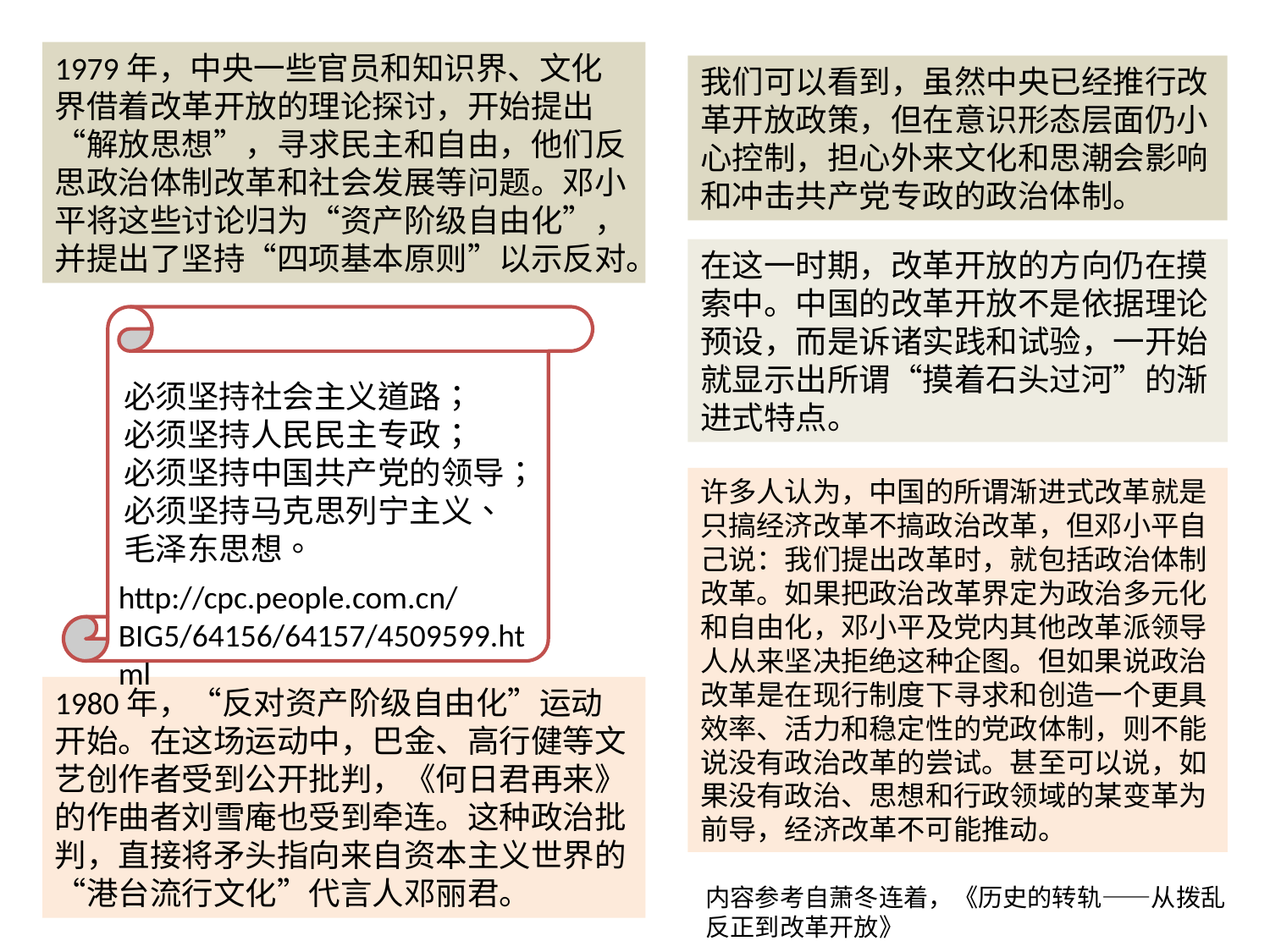

1979年，中央一些官员和知识界、文化界借着改革开放的理论探讨，开始提出“解放思想”，寻求民主和自由，他们反思政治体制改革和社会发展等问题。邓小平将这些讨论归为“资产阶级自由化”，并提出了坚持“四项基本原则”以示反对。
我们可以看到，虽然中央已经推行改革开放政策，但在意识形态层面仍小心控制，担心外来文化和思潮会影响和冲击共产党专政的政治体制。
在这一时期，改革开放的方向仍在摸索中。中国的改革开放不是依据理论预设，而是诉诸实践和试验，一开始就显示出所谓“摸着石头过河”的渐进式特点。

必须坚持社会主义道路；
必须坚持人民民主专政；
必须坚持中国共产党的领导；
必须坚持马克思列宁主义、毛泽东思想。
许多人认为，中国的所谓渐进式改革就是只搞经济改革不搞政治改革，但邓小平自己说：我们提出改革时，就包括政治体制改革。如果把政治改革界定为政治多元化和自由化，邓小平及党内其他改革派领导人从来坚决拒绝这种企图。但如果说政治改革是在现行制度下寻求和创造一个更具效率、活力和稳定性的党政体制，则不能说没有政治改革的尝试。甚至可以说，如果没有政治、思想和行政领域的某变革为前导，经济改革不可能推动。
http://cpc.people.com.cn/BIG5/64156/64157/4509599.html
1980年，“反对资产阶级自由化”运动开始。在这场运动中，巴金、高行健等文艺创作者受到公开批判，《何日君再来》的作曲者刘雪庵也受到牵连。这种政治批判，直接将矛头指向来自资本主义世界的“港台流行文化”代言人邓丽君。
内容参考自萧冬连着，《历史的转轨——从拨乱反正到改革开放》